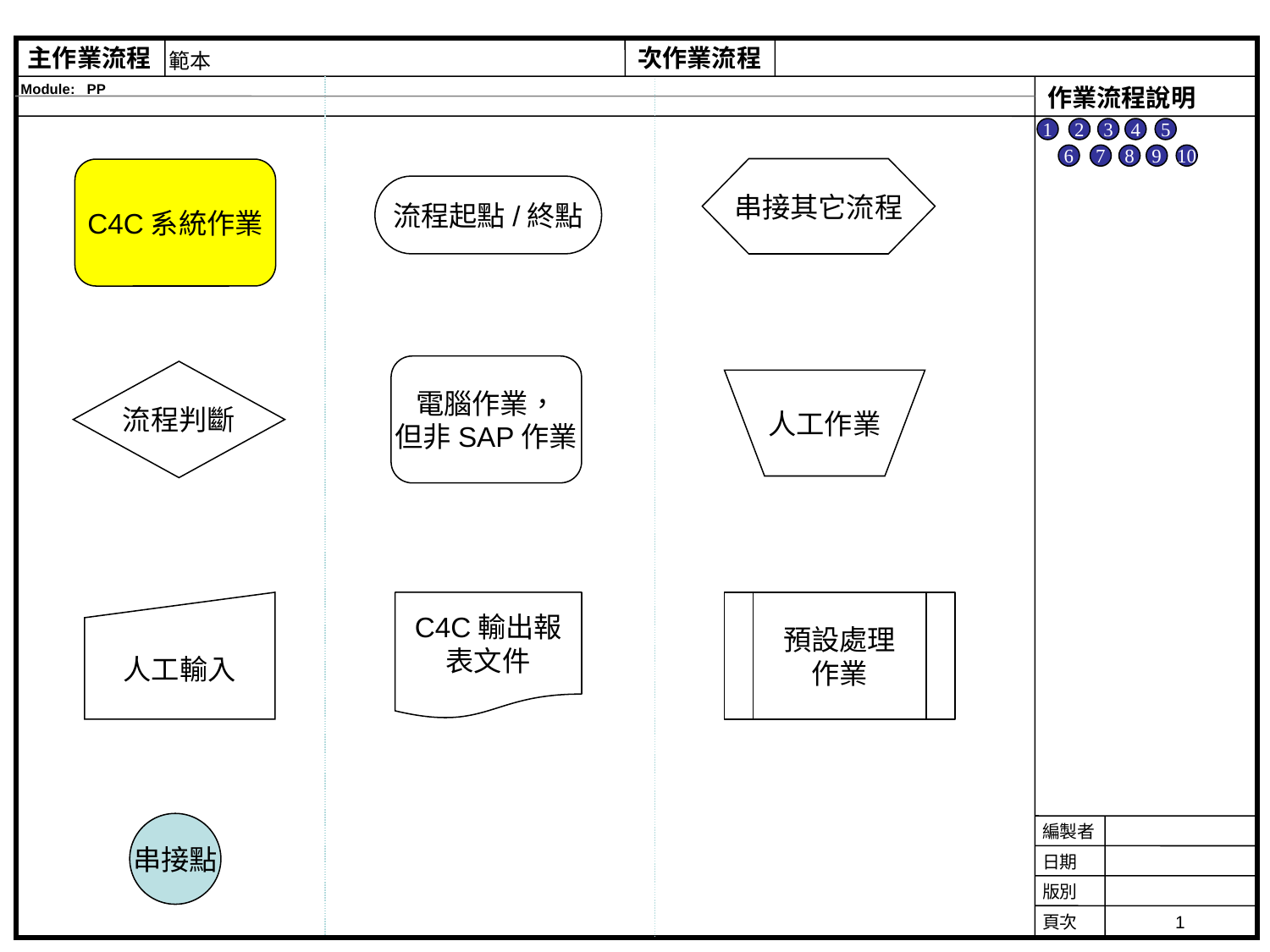

範本
Module:   PP
1
2
3
4
5
6
7
8
9
10
串接其它流程
C4C系統作業
流程起點/終點
電腦作業，
但非SAP作業
流程判斷
人工作業
人工輸入
C4C輸出報表文件
預設處理
作業
串接點